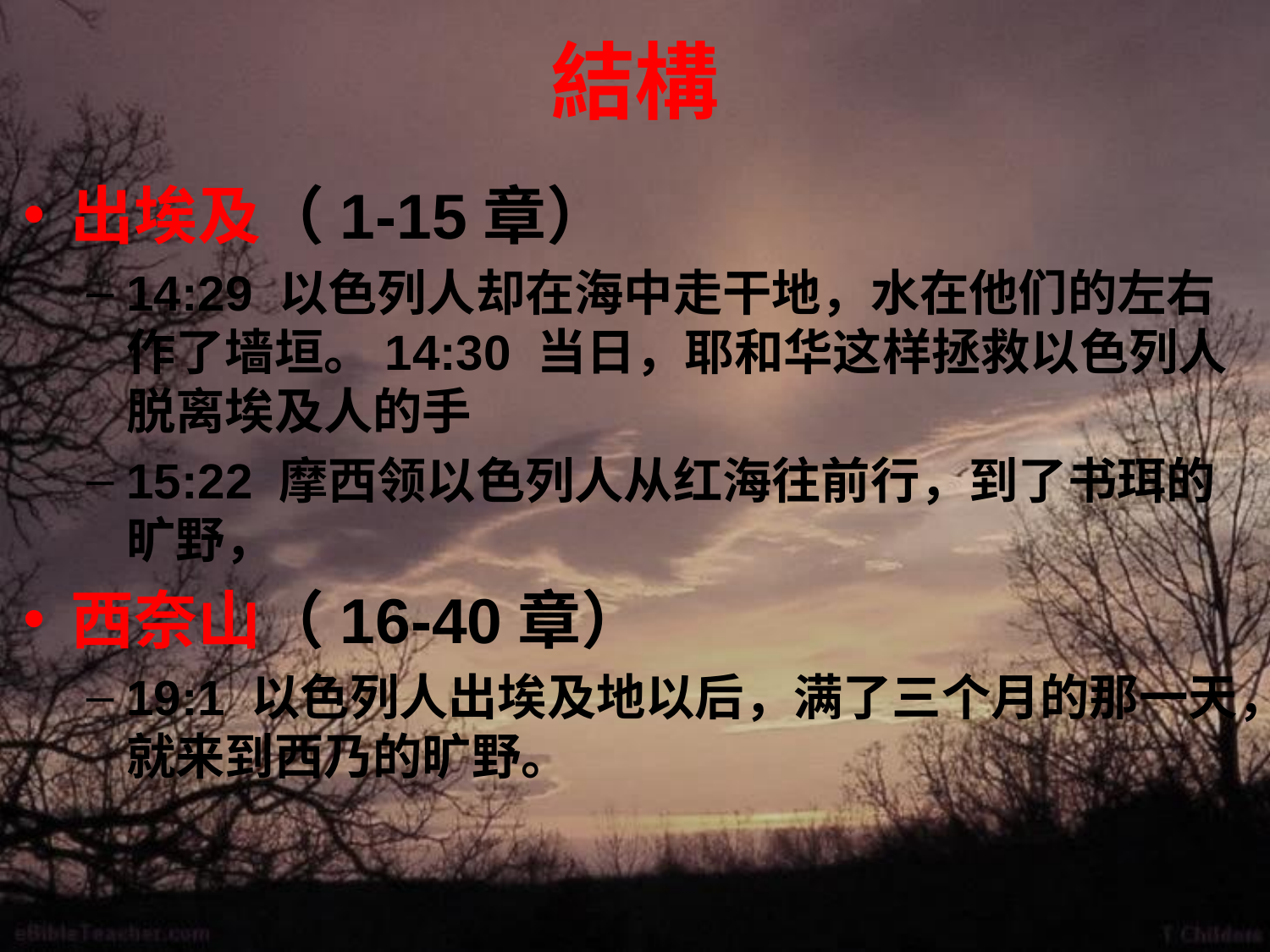

# 結構
出埃及（1-15章）
14:29 以色列人却在海中走干地，水在他们的左右作了墙垣。14:30 当日，耶和华这样拯救以色列人脱离埃及人的手
15:22 摩西领以色列人从红海往前行，到了书珥的旷野，
西奈山（16-40章）
19:1 以色列人出埃及地以后，满了三个月的那一天，就来到西乃的旷野。